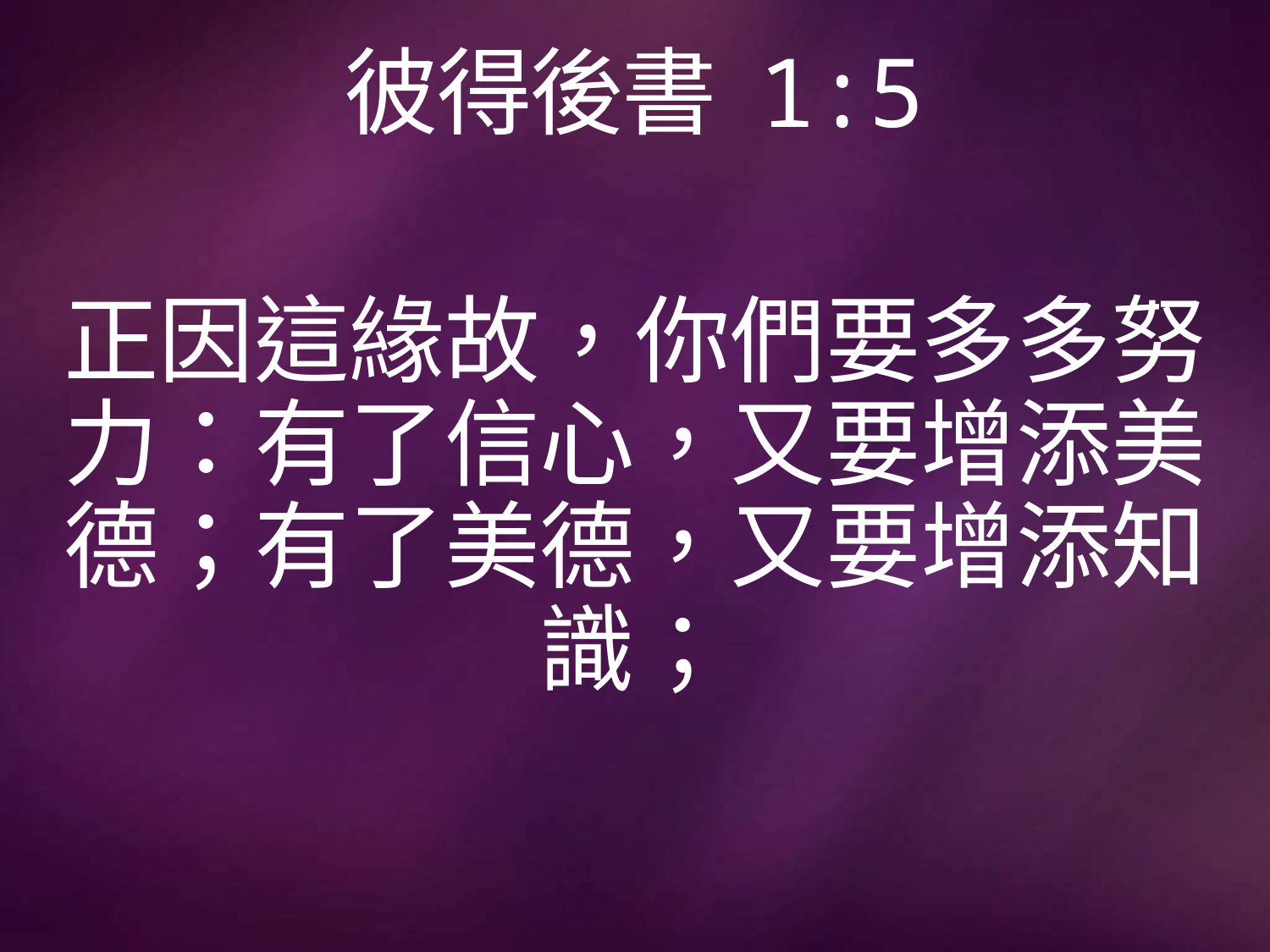

# 彼得後書 1:5
正因這緣故，你們要多多努力：有了信心，又要增添美德；有了美德，又要增添知識；